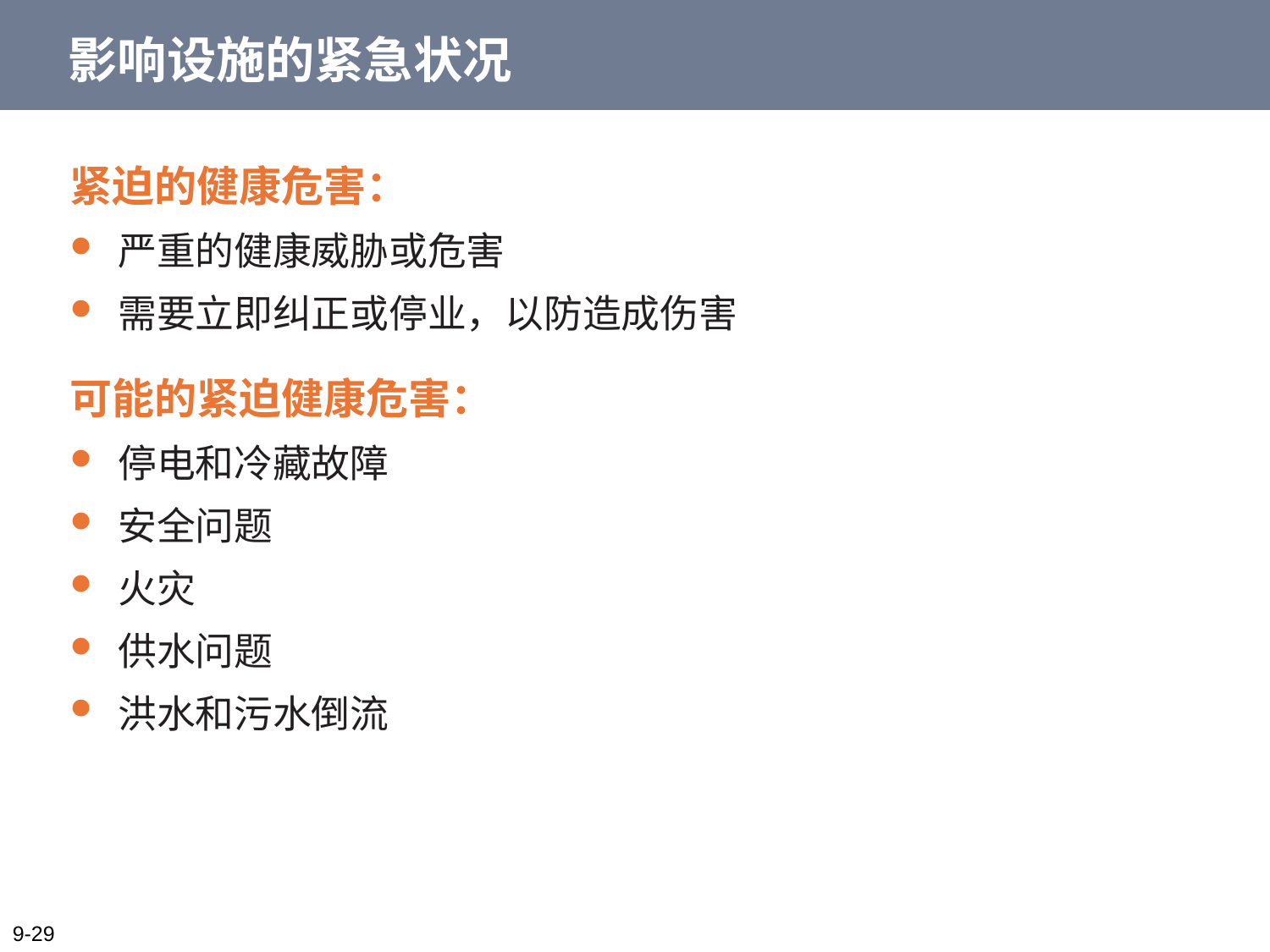

# 影响设施的紧急状况
紧迫的健康危害：
严重的健康威胁或危害
需要立即纠正或停业，以防造成伤害
可能的紧迫健康危害：
停电和冷藏故障
安全问题
火灾
供水问题
洪水和污水倒流
9-29